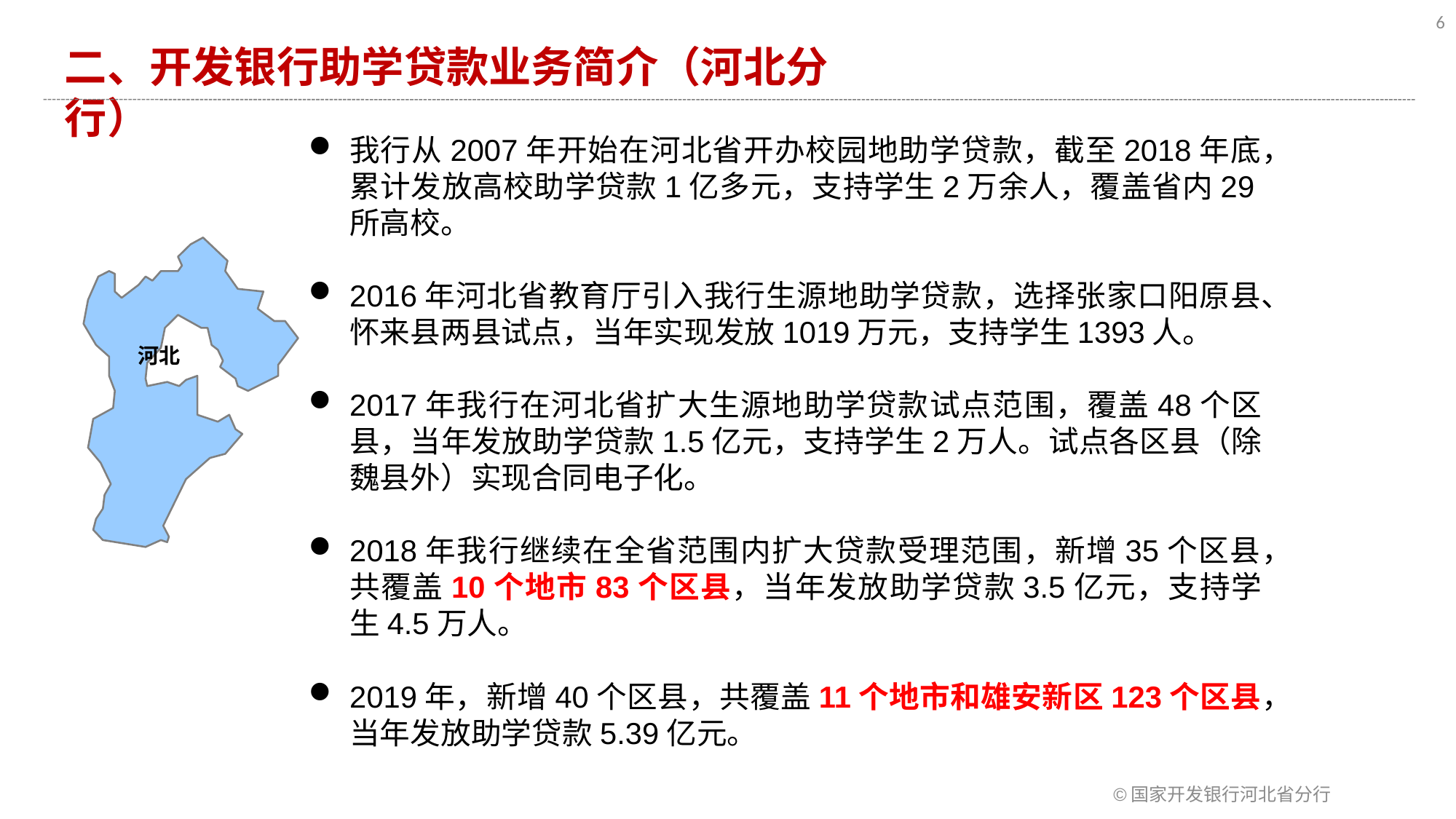

6
二、开发银行助学贷款业务简介（河北分行）

我行从2007年开始在河北省开办校园地助学贷款，截至2018年底，累计发放高校助学贷款1亿多元，支持学生2万余人，覆盖省内29所高校。

2016年河北省教育厅引入我行生源地助学贷款，选择张家口阳原县、怀来县两县试点，当年实现发放1019万元，支持学生1393人。

2017年我行在河北省扩大生源地助学贷款试点范围，覆盖48个区县，当年发放助学贷款1.5亿元，支持学生2万人。试点各区县（除魏县外）实现合同电子化。

2018年我行继续在全省范围内扩大贷款受理范围，新增35个区县，共覆盖10个地市83个区县，当年发放助学贷款3.5亿元，支持学生4.5万人。

2019年，新增40个区县，共覆盖11个地市和雄安新区123个区县，当年发放助学贷款5.39亿元。

河北
©国家开发银行河北省分行